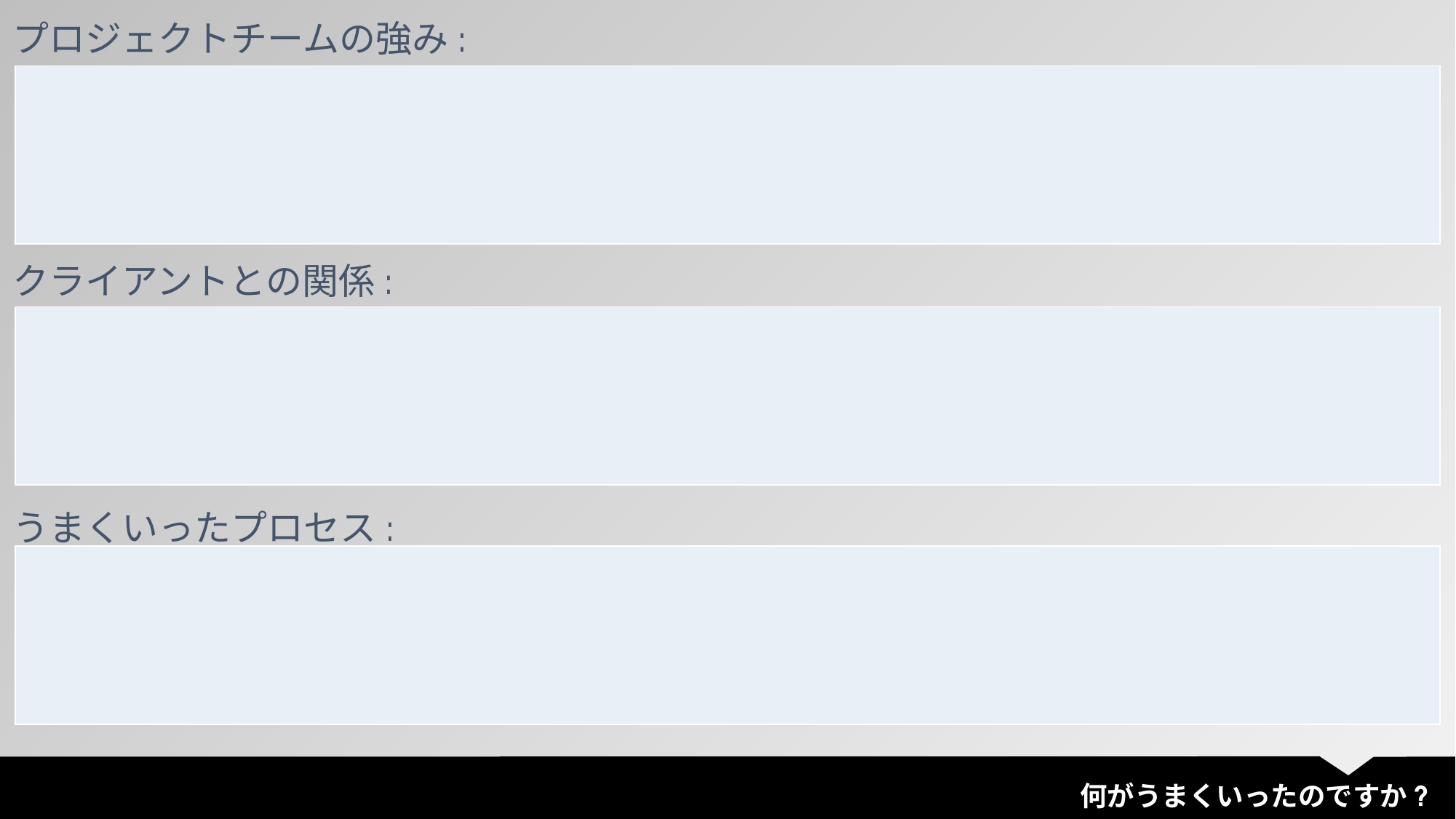

プロジェクトチームの強み:
|  |
| --- |
クライアントとの関係:
|  |
| --- |
うまくいったプロセス:
|  |
| --- |

何がうまくいったのですか?